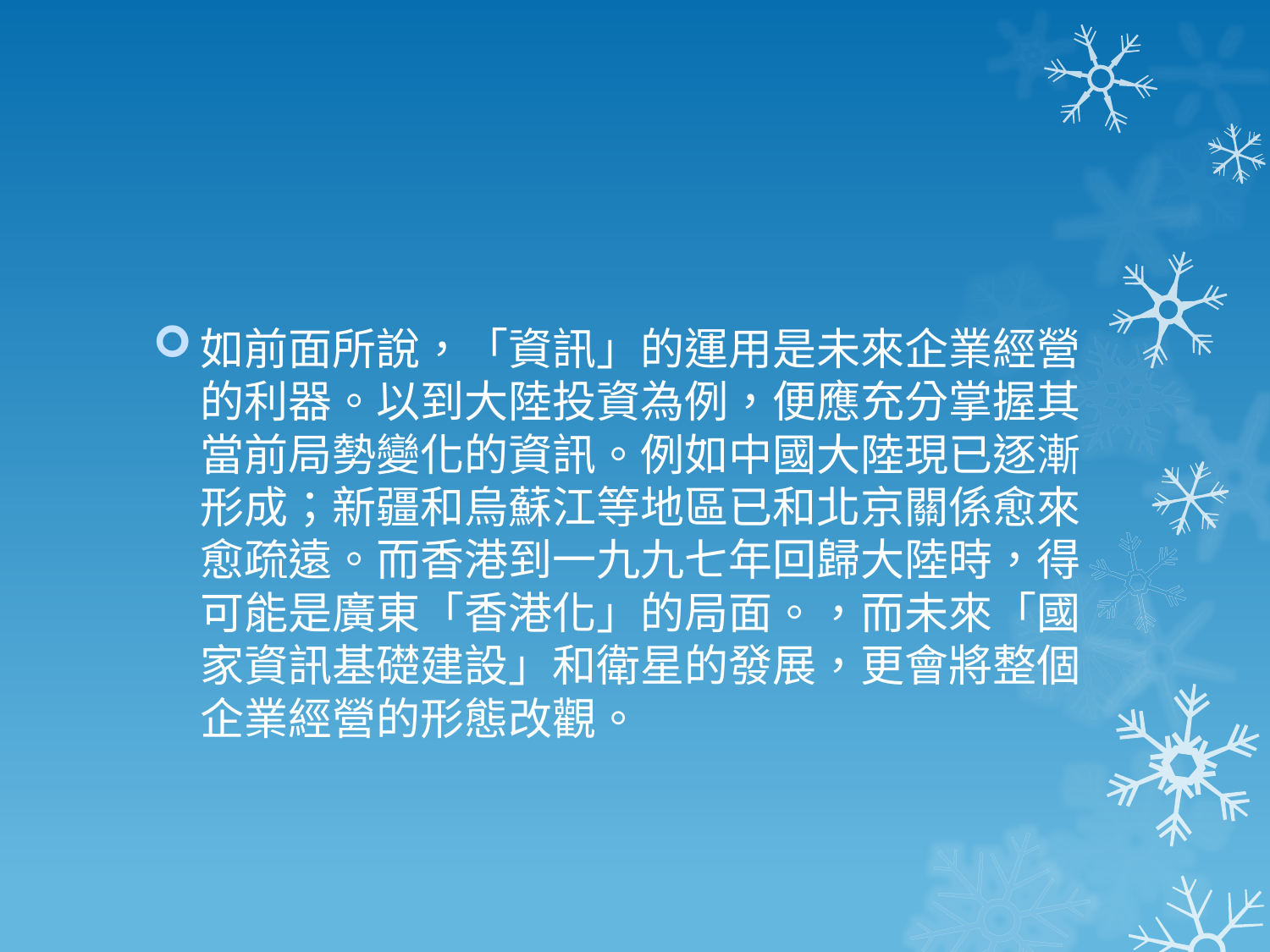

如前面所說，「資訊」的運用是未來企業經營的利器。以到大陸投資為例，便應充分掌握其當前局勢變化的資訊。例如中國大陸現已逐漸形成；新疆和烏蘇江等地區已和北京關係愈來愈疏遠。而香港到一九九七年回歸大陸時，得可能是廣東「香港化」的局面。，而未來「國家資訊基礎建設」和衛星的發展，更會將整個企業經營的形態改觀。